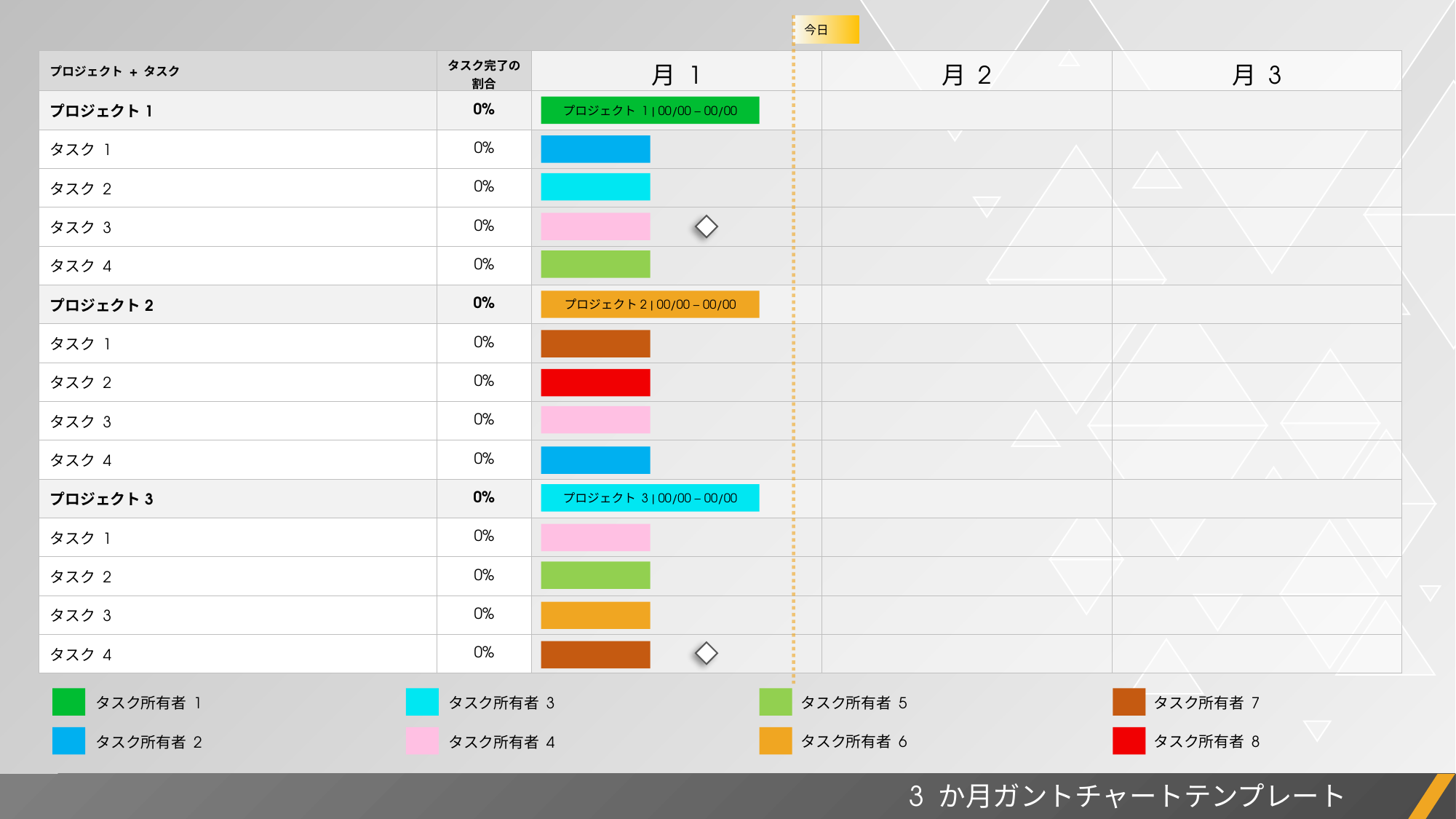

今日
| プロジェクト + タスク | タスク完了の割合 | 月 1 | 月 2 | 月 3 |
| --- | --- | --- | --- | --- |
| プロジェクト1 | 0% |  |  |  |
| タスク 1 | 0% |  |  |  |
| タスク 2 | 0% |  |  |  |
| タスク 3 | 0% |  |  |  |
| タスク 4 | 0% |  |  |  |
| プロジェクト2 | 0% |  |  |  |
| タスク 1 | 0% |  |  |  |
| タスク 2 | 0% |  |  |  |
| タスク 3 | 0% |  |  |  |
| タスク 4 | 0% |  |  |  |
| プロジェクト3 | 0% |  |  |  |
| タスク 1 | 0% |  |  |  |
| タスク 2 | 0% |  |  |  |
| タスク 3 | 0% |  |  |  |
| タスク 4 | 0% |  |  |  |
プロジェクト 1 | 00/00 – 00/00

プロジェクト2 | 00/00 – 00/00

プロジェクト 3 | 00/00 – 00/00

タスク所有者 7
タスク所有者 5
タスク所有者 3

タスク所有者 1

タスク所有者 8
タスク所有者 6
タスク所有者 4

タスク所有者 2

3 か月ガントチャートテンプレート